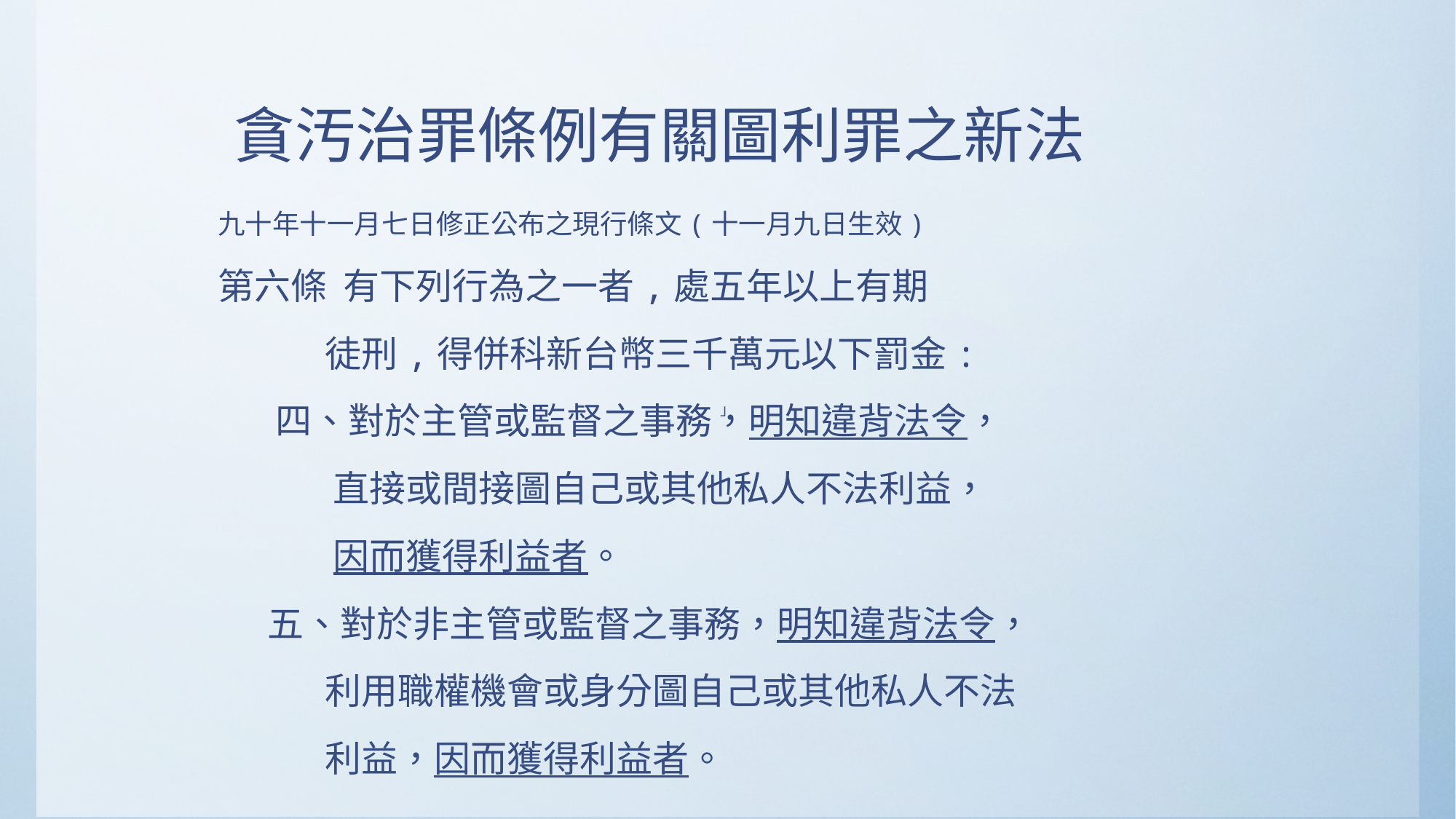

貪汚治罪條例有關圖利罪之新法
九十年十一月七日修正公布之現行條文(十一月九日生效)
第六條  有下列行為之一者,處五年以上有期
            徒刑,得併科新台幣三千萬元以下罰金:
      四、對於主管或監督之事務，明知違背法令，
             直接或間接圖自己或其他私人不法利益，
             因而獲得利益者。
     五、對於非主管或監督之事務，明知違背法令，
            利用職權機會或身分圖自己或其他私人不法
            利益，因而獲得利益者。

」